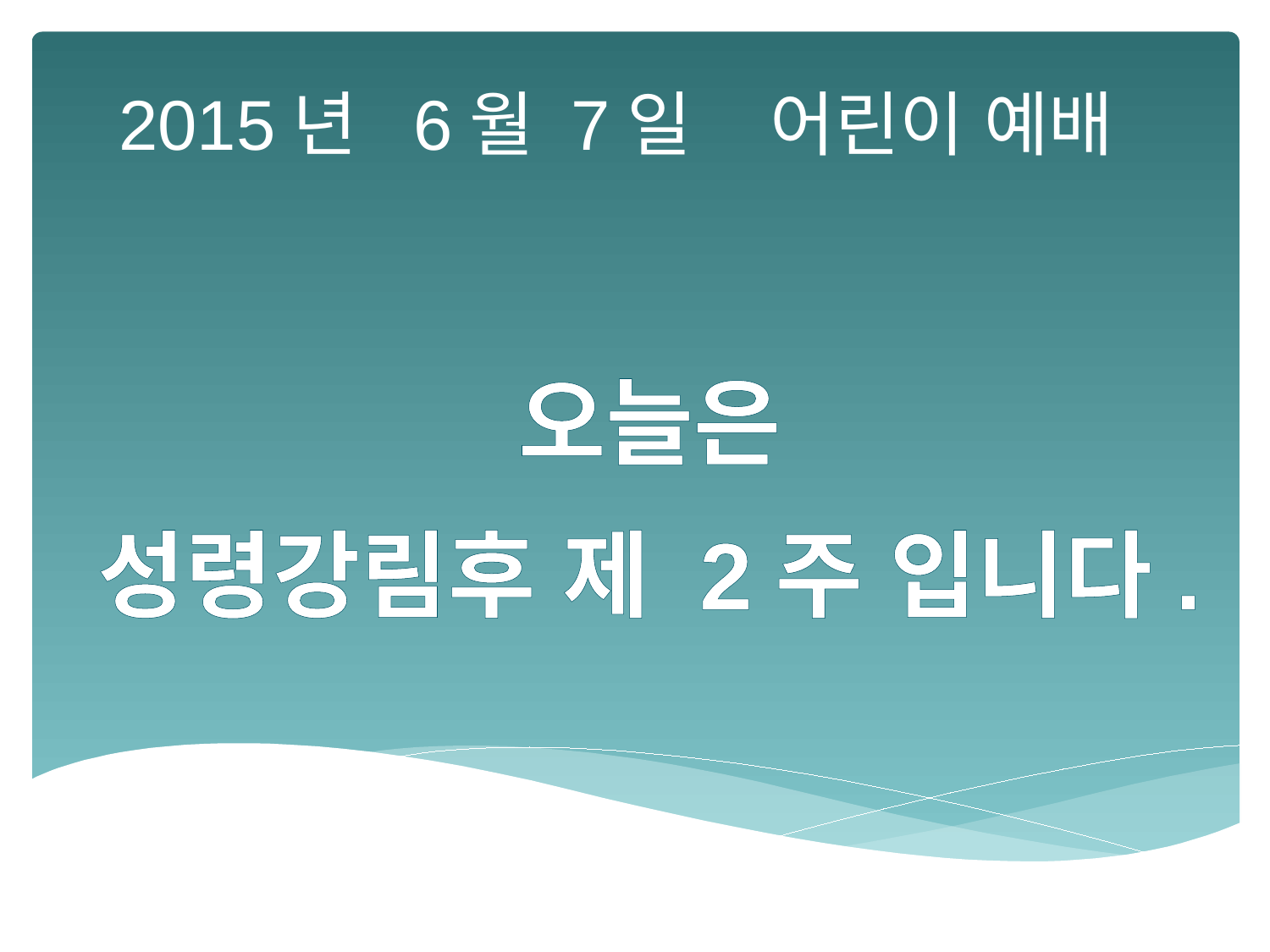

2015년  6월 7일    어린이 예배
오늘은

성령강림후 제 2주 입니다.